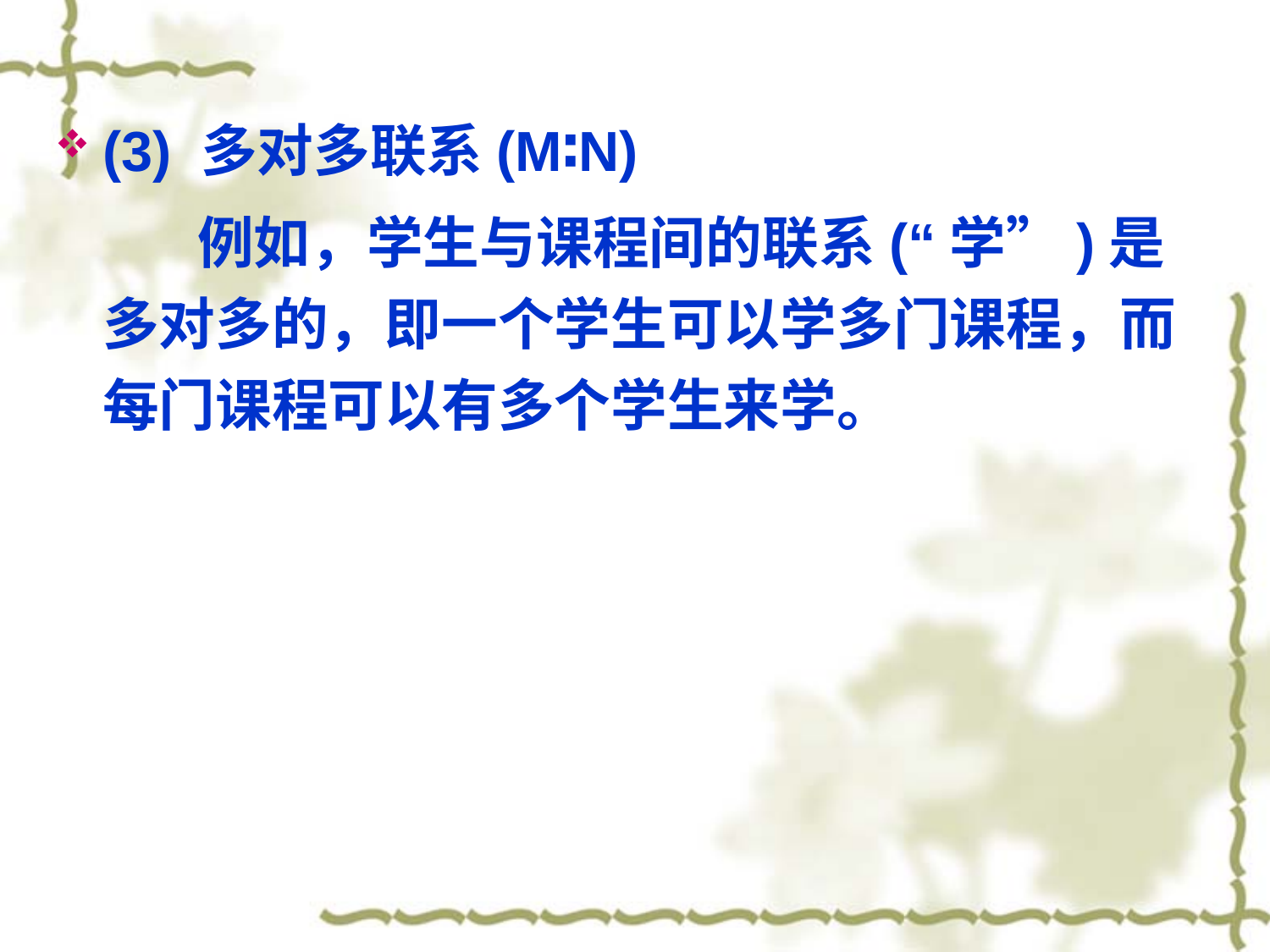

(3) 多对多联系(M∶N)
          例如，学生与课程间的联系(“学”)是多对多的，即一个学生可以学多门课程，而每门课程可以有多个学生来学。